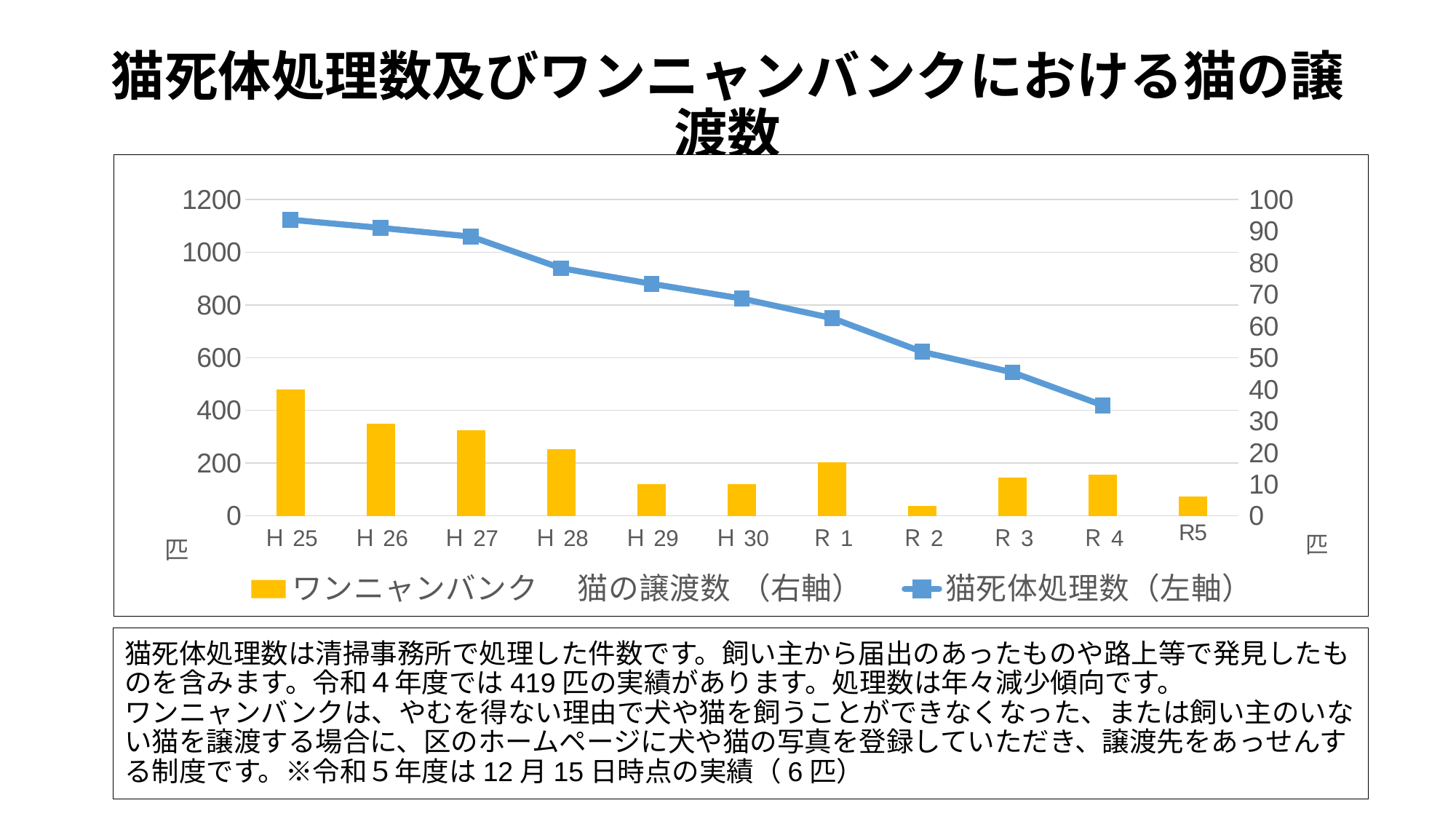

# 猫死体処理数及びワンニャンバンクにおける猫の譲渡数

### Chart

| Category | ワンニャンバンク 　猫の譲渡数 （右軸） | 猫死体処理数（左軸） |
|---|---|---|
| Ｈ25 | 40.0 | 1123.0 |
| Ｈ26 | 29.0 | 1092.0 |
| Ｈ27 | 27.0 | 1059.0 |
| Ｈ28 | 21.0 | 939.0 |
| Ｈ29 | 10.0 | 880.0 |
| Ｈ30 | 10.0 | 824.0 |
| Ｒ1 | 17.0 | 750.0 |
| Ｒ2 | 3.0 | 622.0 |
| Ｒ3 | 12.0 | 544.0 |
| Ｒ4 | 13.0 | 419.0 |
| R5 | 6.0 | None |
猫死体処理数は清掃事務所で処理した件数です。飼い主から届出のあったものや路上等で発見したものを含みます。令和４年度では419匹の実績があります。処理数は年々減少傾向です。
ワンニャンバンクは、やむを得ない理由で犬や猫を飼うことができなくなった、または飼い主のいない猫を譲渡する場合に、区のホームページに犬や猫の写真を登録していただき、譲渡先をあっせんする制度です。※令和５年度は12月15日時点の実績（6匹）